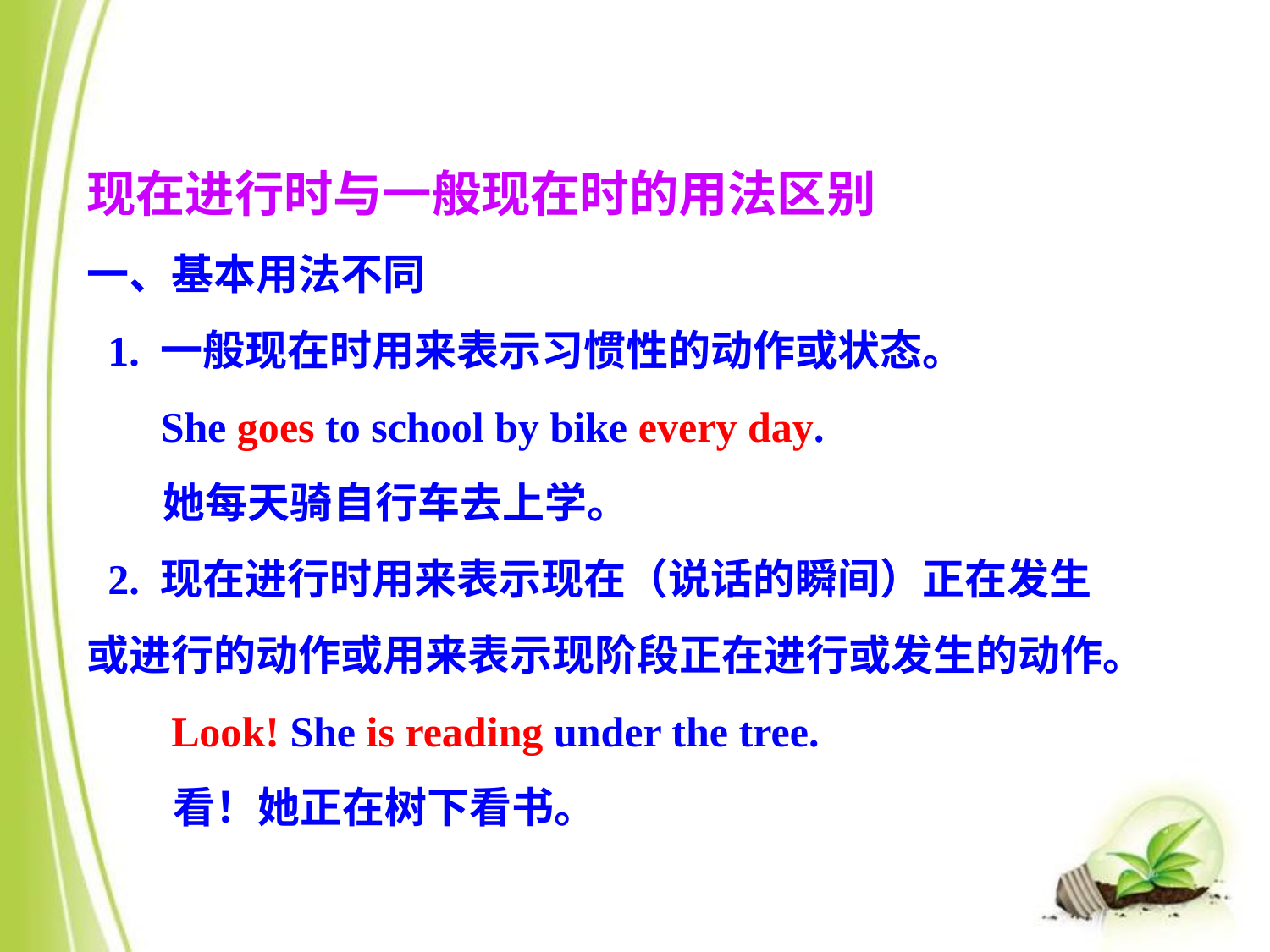

现在进行时与一般现在时的用法区别
一、基本用法不同
  1. 一般现在时用来表示习惯性的动作或状态。
       She goes to school by bike every day.
       她每天骑自行车去上学。
  2. 现在进行时用来表示现在（说话的瞬间）正在发生
或进行的动作或用来表示现阶段正在进行或发生的动作。
        Look! She is reading under the tree.
        看！她正在树下看书。